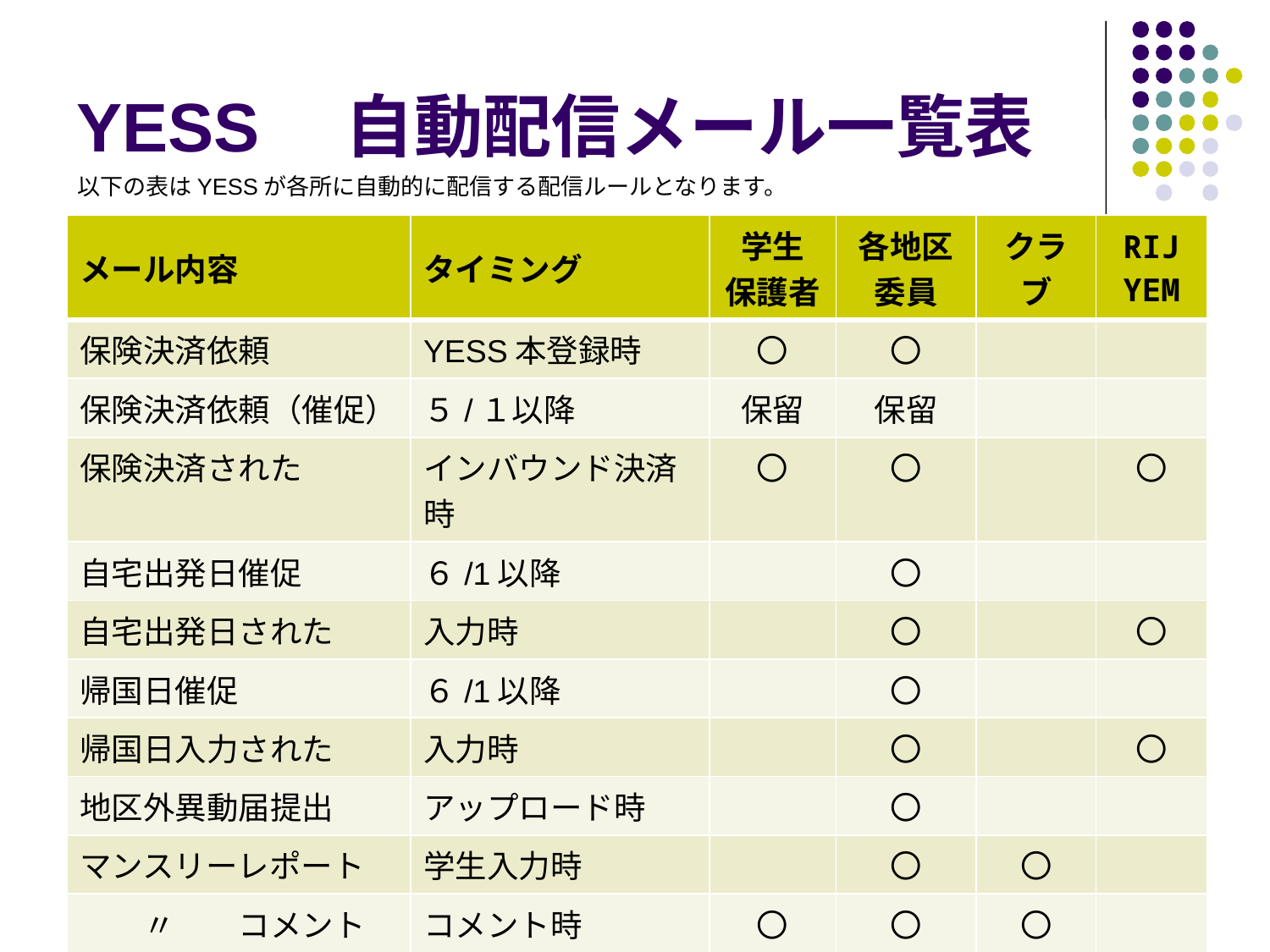

# YESS　自動配信メール一覧表
以下の表はYESSが各所に自動的に配信する配信ルールとなります。
| メール内容 | タイミング | 学生 保護者 | 各地区 委員 | クラブ | RIJ YEM |
| --- | --- | --- | --- | --- | --- |
| 保険決済依頼 | YESS本登録時 | 〇 | 〇 |  |  |
| 保険決済依頼（催促） | ５/１以降 | 保留 | 保留 |  |  |
| 保険決済された | インバウンド決済時 | 〇 | 〇 |  | 〇 |
| 自宅出発日催促 | ６/1以降 |  | 〇 |  |  |
| 自宅出発日された | 入力時 |  | 〇 |  | 〇 |
| 帰国日催促 | ６/1以降 |  | 〇 |  |  |
| 帰国日入力された | 入力時 |  | 〇 |  | 〇 |
| 地区外異動届提出 | アップロード時 |  | 〇 |  |  |
| マンスリーレポート | 学生入力時 |  | 〇 | 〇 |  |
| 〃　　コメント | コメント時 | 〇 | 〇 | 〇 |  |
| 〃　　催促メール | 毎月1日 | 〇 |  |  |  |
33
33